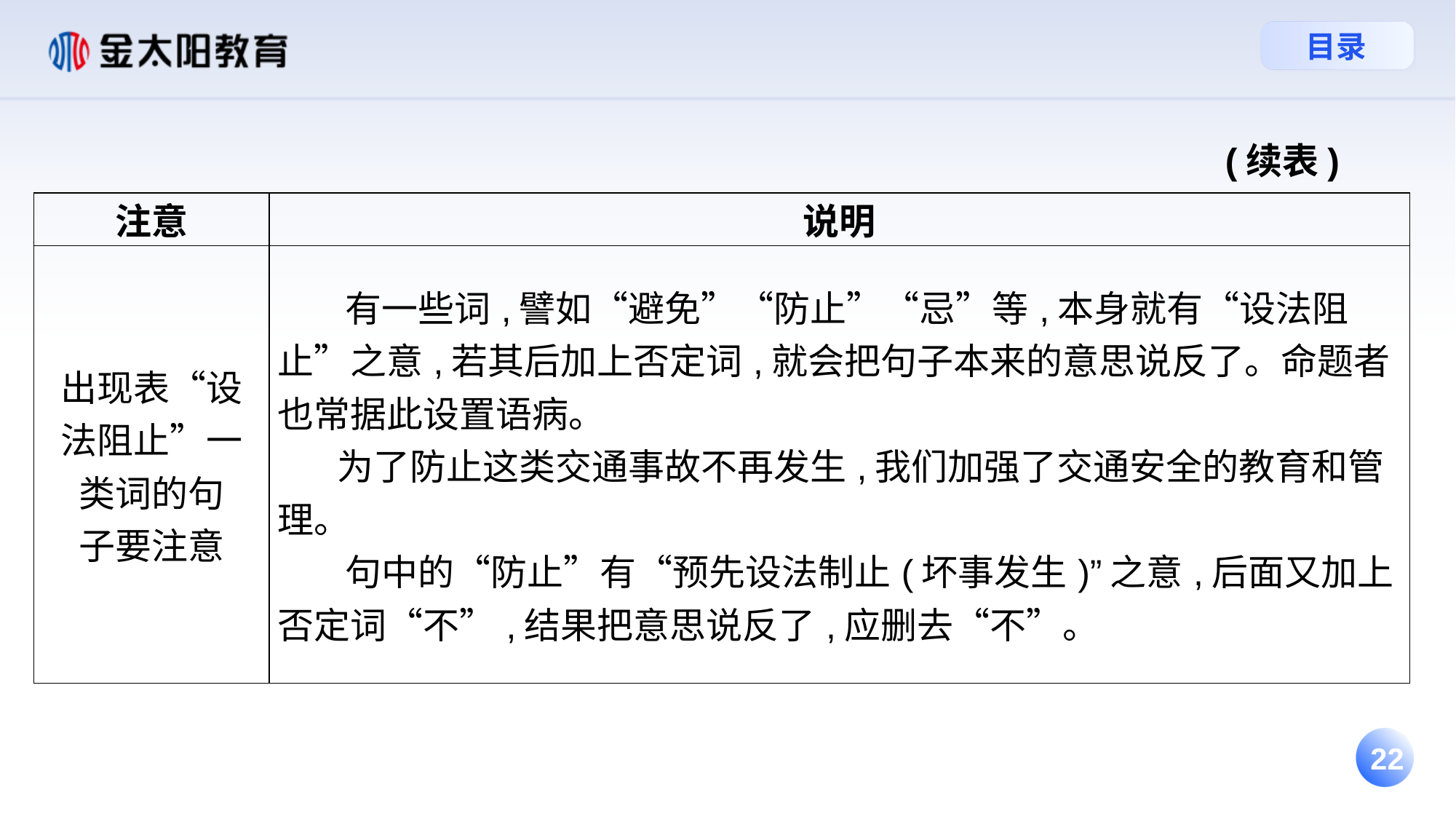

(续表)

| 注意 | 说明 |
| --- | --- |
| 出现表“设 法阻止”一 类词的句 子要注意 | 有一些词,譬如“避免”“防止”“忌”等,本身就有“设法阻止”之意,若其后加上否定词,就会把句子本来的意思说反了。命题者也常据此设置语病。 为了防止这类交通事故不再发生,我们加强了交通安全的教育和管理。 句中的“防止”有“预先设法制止(坏事发生)”之意,后面又加上否定词“不”,结果把意思说反了,应删去“不”。 |